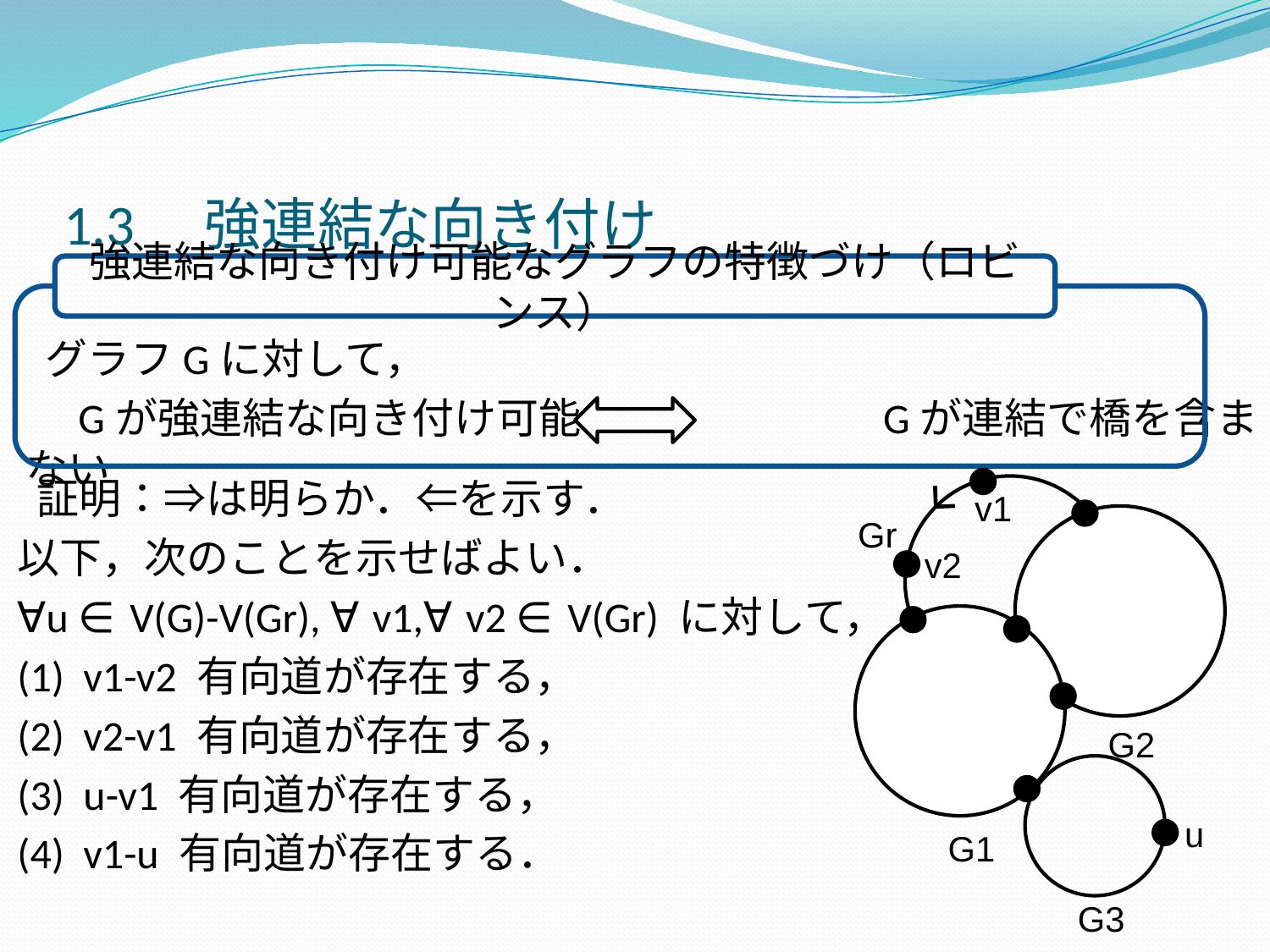

# 1.3　強連結な向き付け
強連結な向き付け可能なグラフの特徴づけ（ロビンス）

 グラフGに対して，
　Gが強連結な向き付け可能    　　　　　　Gが連結で橋を含まない

 証明：⇒は明らか．⇐を示す．
以下，次のことを示せばよい．
∀u ∈ V(G)-V(Gr), ∀v1,∀v2 ∈ V(Gr) に対して，
(1)  v1-v2 有向道が存在する，
(2)  v2-v1 有向道が存在する，
(3)  u-v1 有向道が存在する，
(4)  v1-u 有向道が存在する．

v1

Gr

v2

G2

u
G1

G3